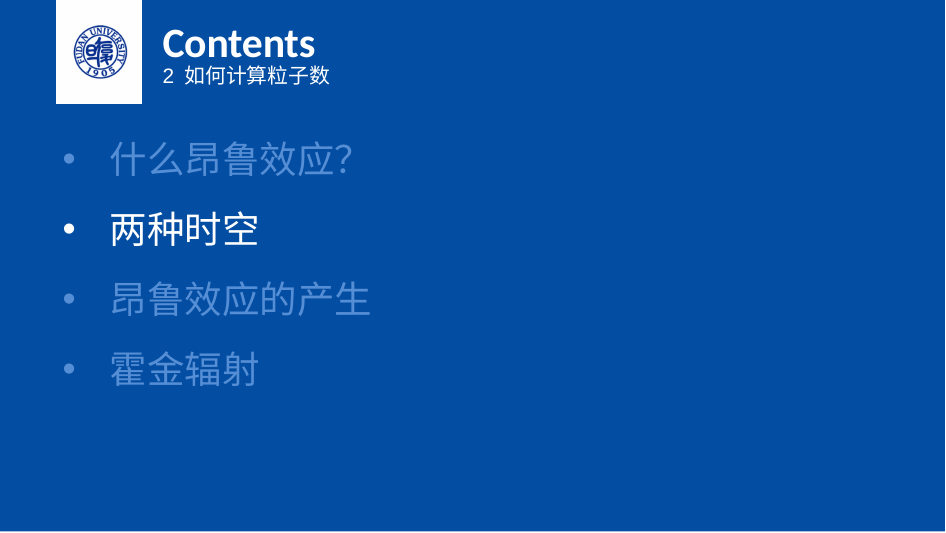

Contents
2 如何计算粒子数
什么昂鲁效应？

两种时空

昂鲁效应的产生

霍金辐射
4